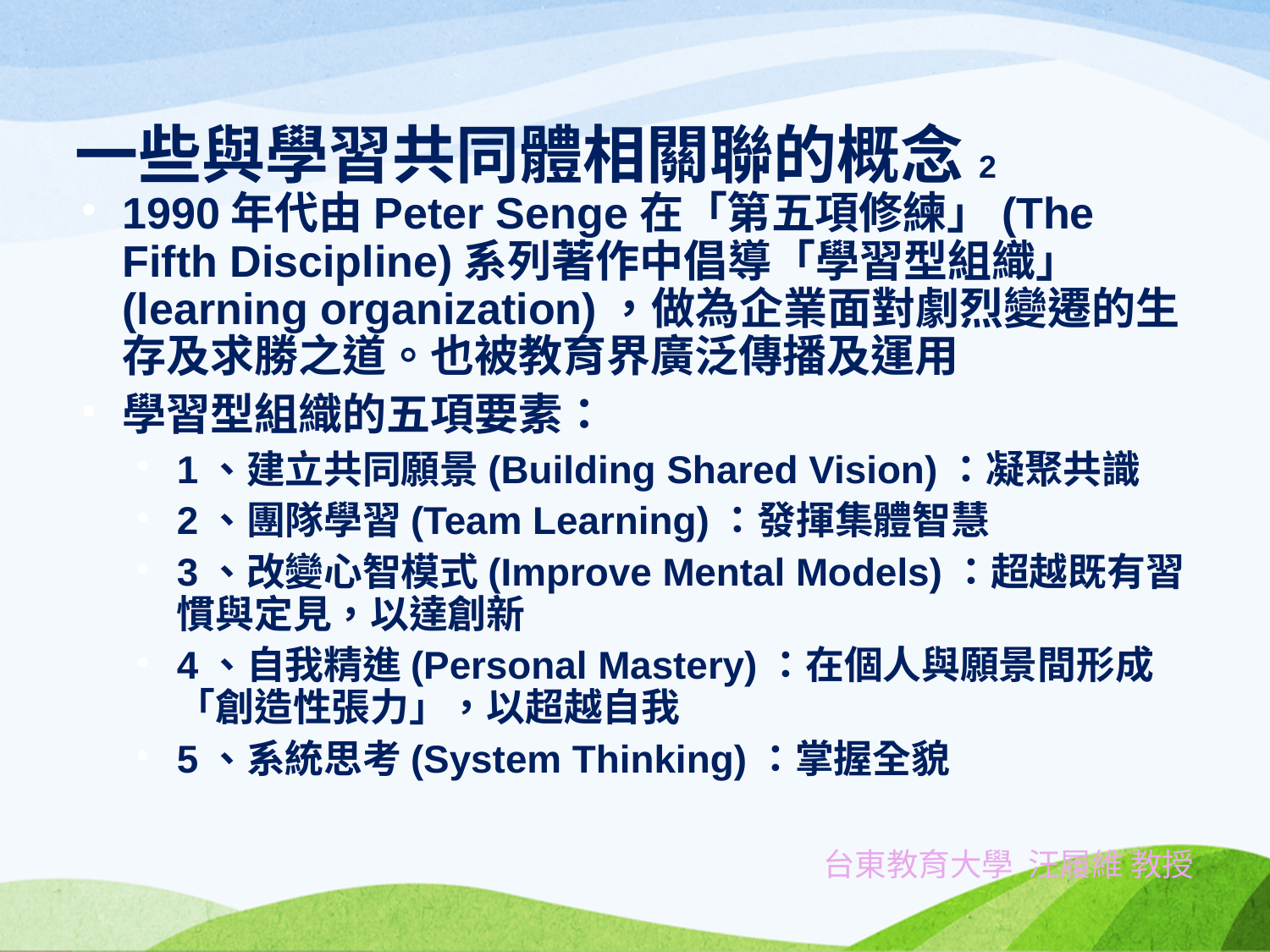

# 一些與學習共同體相關聯的概念2
1990年代由Peter Senge在「第五項修練」(The Fifth Discipline)系列著作中倡導「學習型組織」(learning organization)，做為企業面對劇烈變遷的生存及求勝之道。也被教育界廣泛傳播及運用
學習型組織的五項要素：
1、建立共同願景(Building Shared Vision)：凝聚共識
2、團隊學習(Team Learning)：發揮集體智慧
3、改變心智模式(Improve Mental Models)：超越既有習慣與定見，以達創新
4、自我精進(Personal Mastery)：在個人與願景間形成「創造性張力」，以超越自我
5、系統思考(System Thinking)：掌握全貌
台東教育大學  汪履維 教授